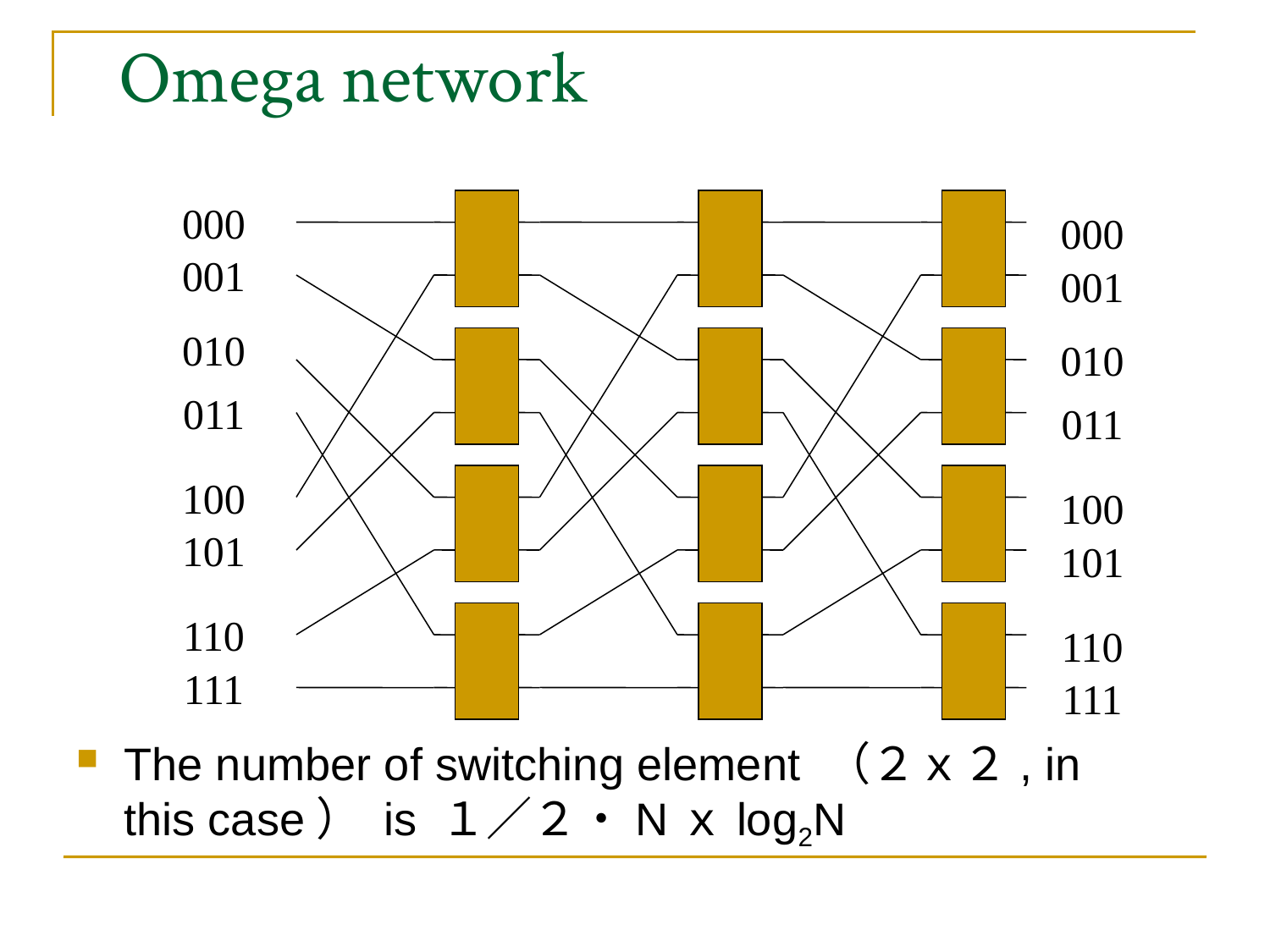

# Omega network
000
001
010
011
100
101
110
111

000
001
010
011
100
101
110
111

The number of switching element （２ｘ２, in this case） is １／２・Nｘlog2N